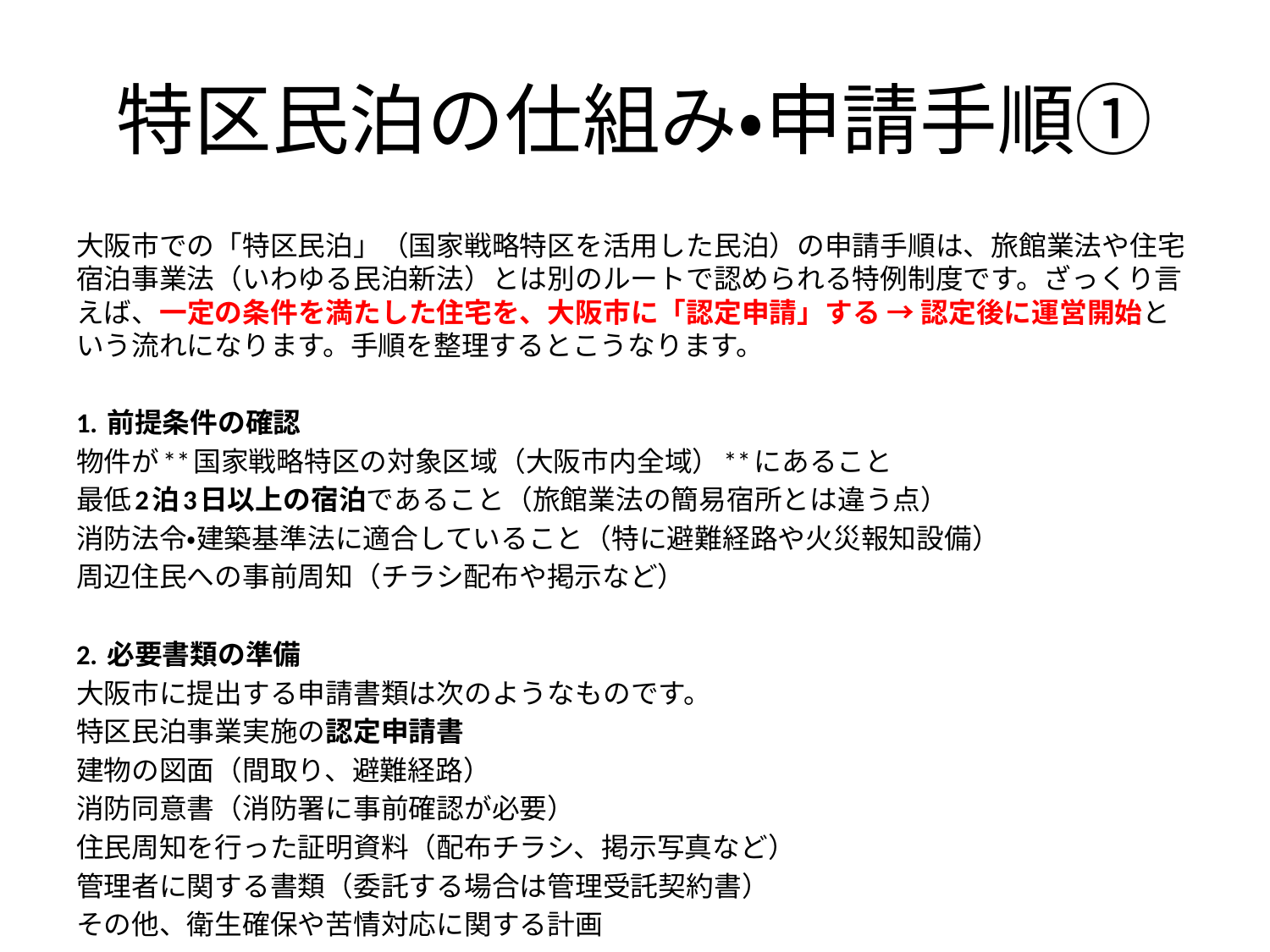

# 特区民泊の仕組み・申請手順①
大阪市での「特区民泊」（国家戦略特区を活用した民泊）の申請手順は、旅館業法や住宅宿泊事業法（いわゆる民泊新法）とは別のルートで認められる特例制度です。ざっくり言えば、一定の条件を満たした住宅を、大阪市に「認定申請」する → 認定後に運営開始という流れになります。手順を整理するとこうなります。

1. 前提条件の確認
物件が**国家戦略特区の対象区域（大阪市内全域）**にあること
最低2泊3日以上の宿泊であること（旅館業法の簡易宿所とは違う点）
消防法令・建築基準法に適合していること（特に避難経路や火災報知設備）
周辺住民への事前周知（チラシ配布や掲示など）

2. 必要書類の準備
大阪市に提出する申請書類は次のようなものです。
特区民泊事業実施の認定申請書
建物の図面（間取り、避難経路）
消防同意書（消防署に事前確認が必要）
住民周知を行った証明資料（配布チラシ、掲示写真など）
管理者に関する書類（委託する場合は管理受託契約書）
その他、衛生確保や苦情対応に関する計画